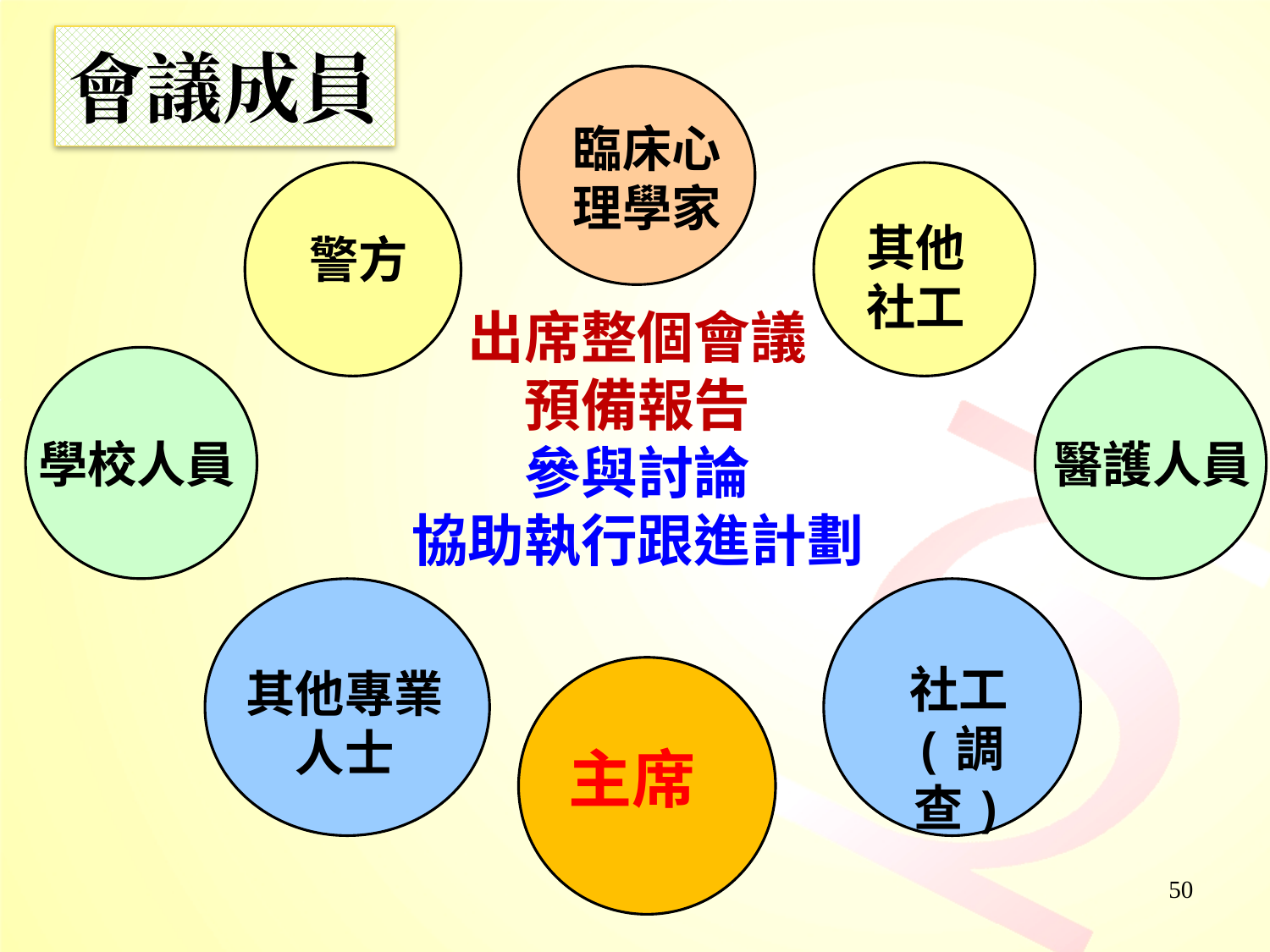

# 會議成員

臨床心理學家

其他
社工
警方
出席整個會議
預備報告
參與討論
協助執行跟進計劃

醫護人員
學校人員

其他專業人士

社工
(調查)

主席
50